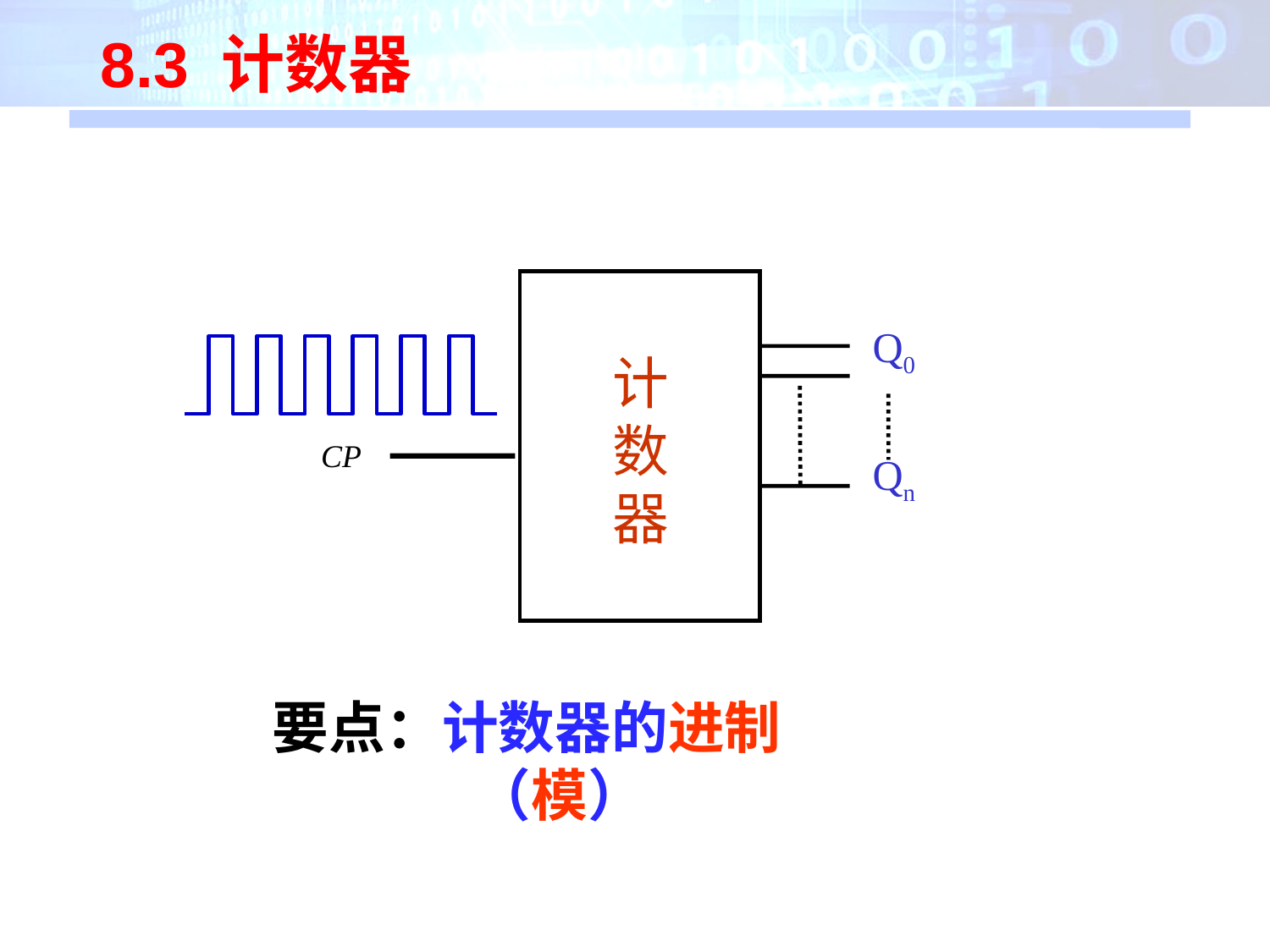

8.3 计数器

计数器

CP

Q0

Qn

要点：计数器的进制（模）